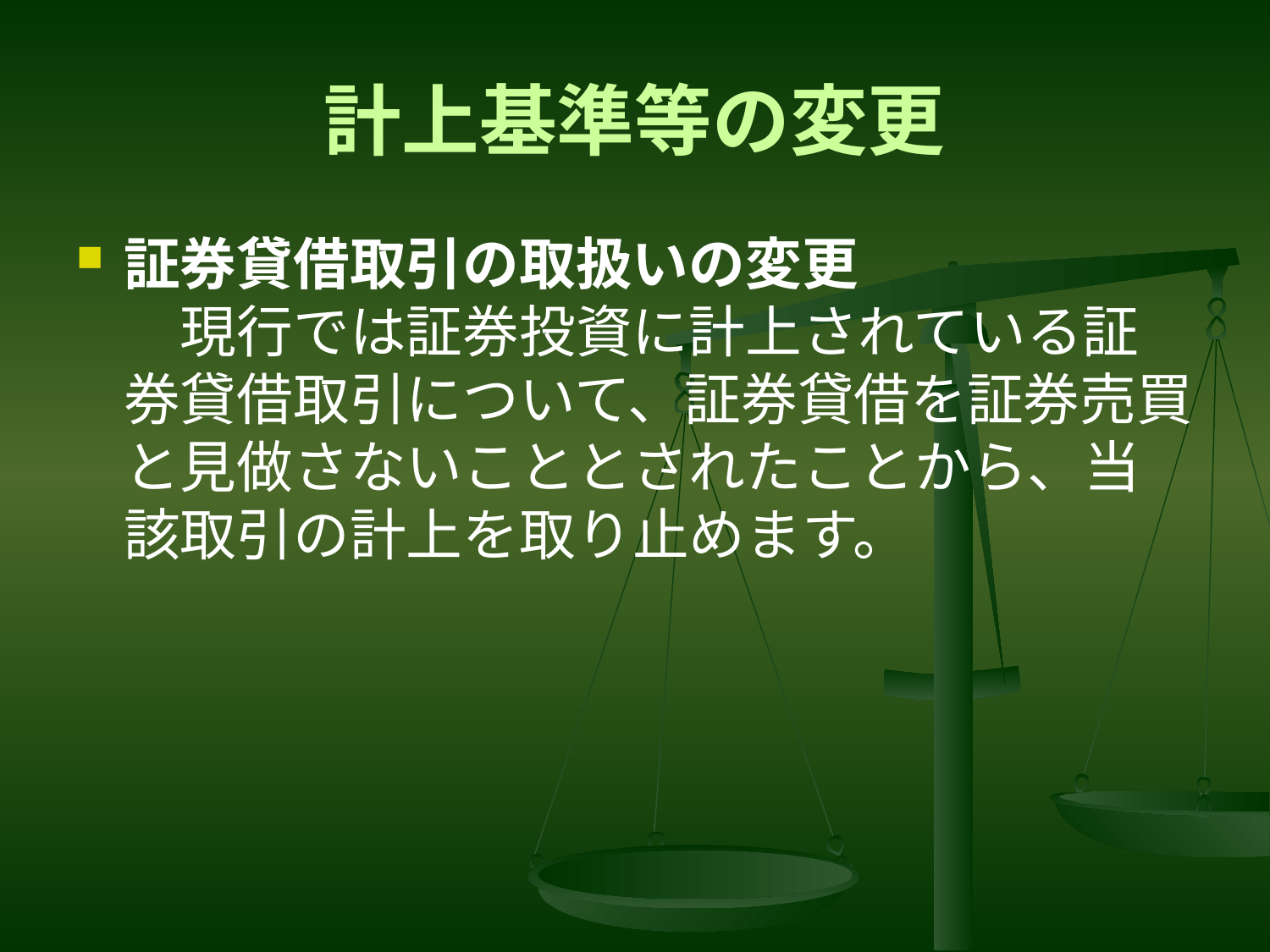

# 計上基準等の変更
証券貸借取引の取扱いの変更
　現行では証券投資に計上されている証券貸借取引について、証券貸借を証券売買と見做さないこととされたことから、当該取引の計上を取り止めます。